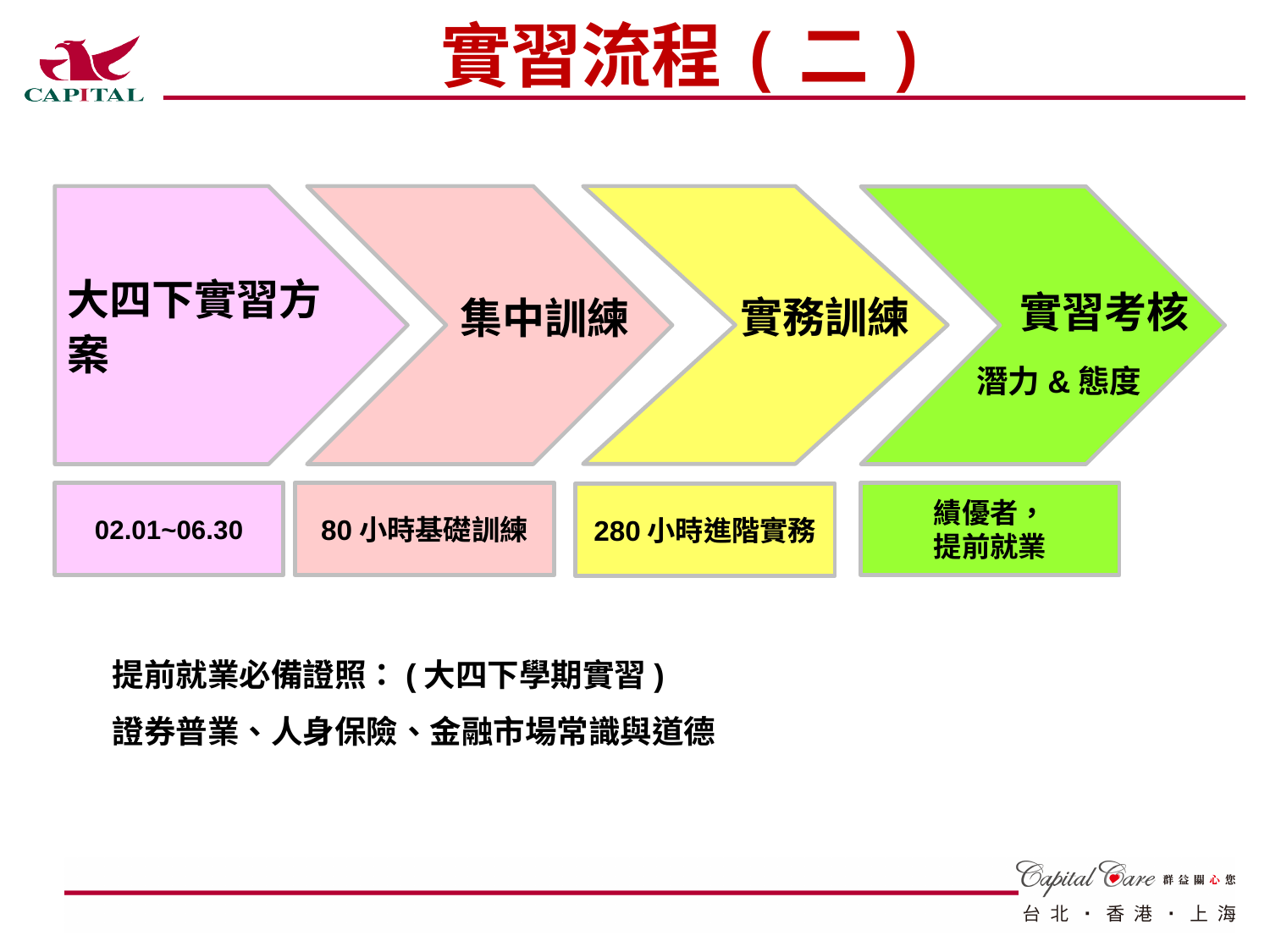

實習流程(二)

大四下實習方案

02.01~06.30
80小時基礎訓練
績優者，
提前就業
280小時進階實務
實習考核
實務訓練
集中訓練
潛力&態度
提前就業必備證照：(大四下學期實習)
證券普業、人身保險、金融市場常識與道德